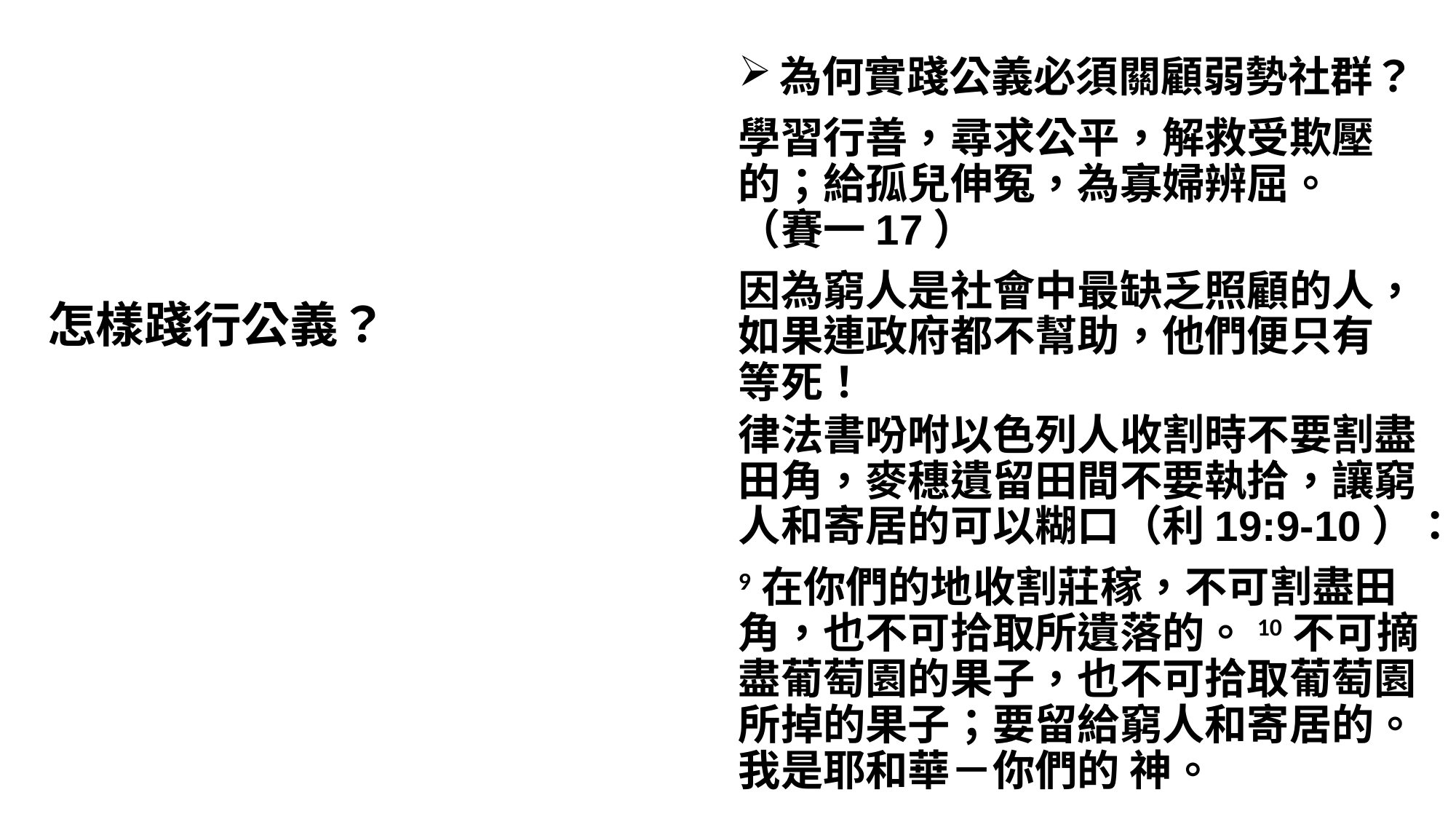

#
為何實踐公義必須關顧弱勢社群？
學習行善，尋求公平，解救受欺壓的；給孤兒伸冤，為寡婦辨屈。（賽一17）
因為窮人是社會中最缺乏照顧的人，如果連政府都不幫助，他們便只有等死！
怎樣踐行公義？
律法書吩咐以色列人收割時不要割盡田角，麥穗遺留田間不要執拾，讓窮人和寄居的可以糊口（利19:9-10）：
9在你們的地收割莊稼，不可割盡田角，也不可拾取所遺落的。10不可摘盡葡萄園的果子，也不可拾取葡萄園所掉的果子；要留給窮人和寄居的。我是耶和華－你們的 神。